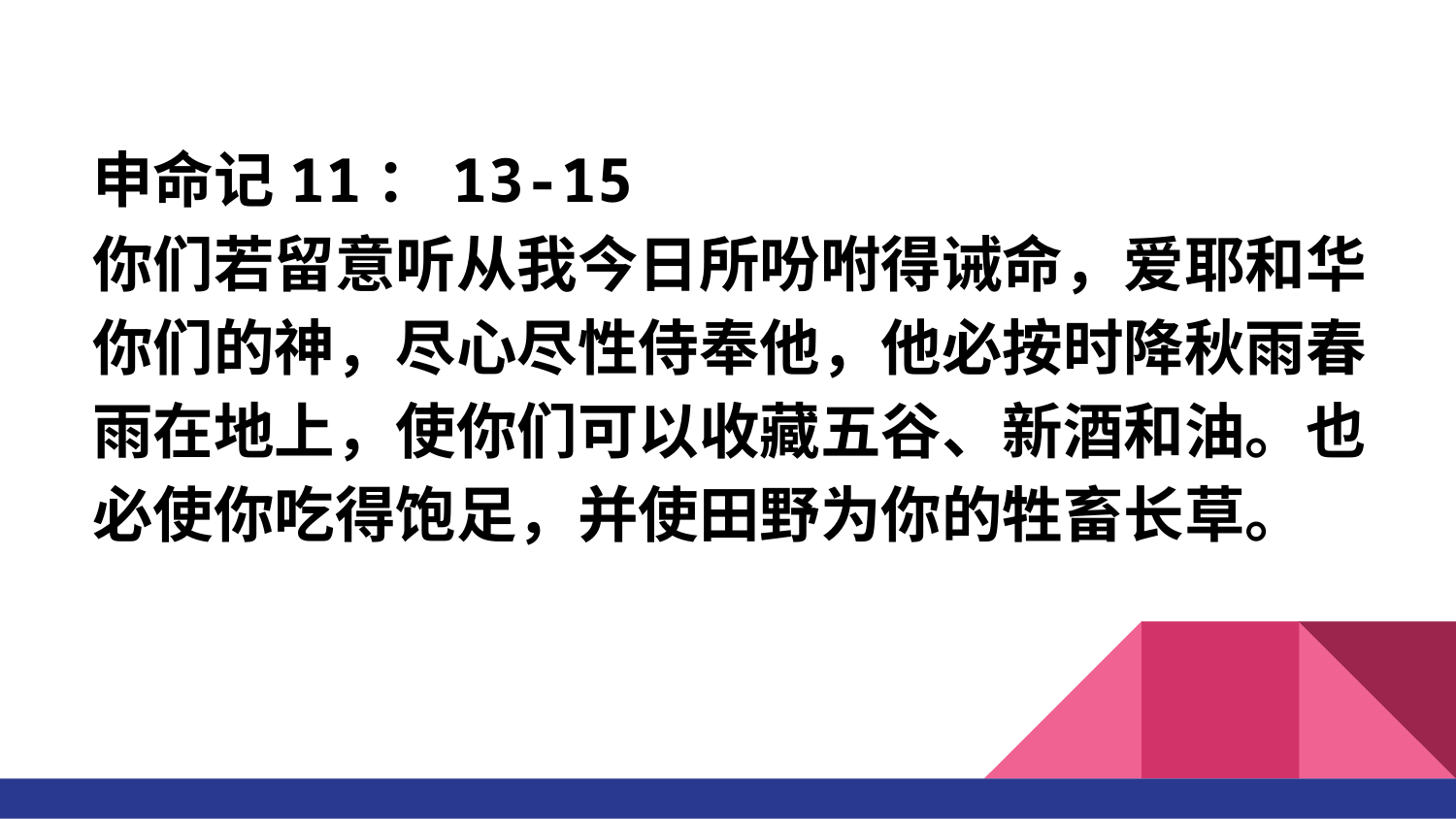

申命记11：13-15
你们若留意听从我今日所吩咐得诫命，爱耶和华你们的神，尽心尽性侍奉他，他必按时降秋雨春雨在地上，使你们可以收藏五谷、新酒和油。也必使你吃得饱足，并使田野为你的牲畜长草。